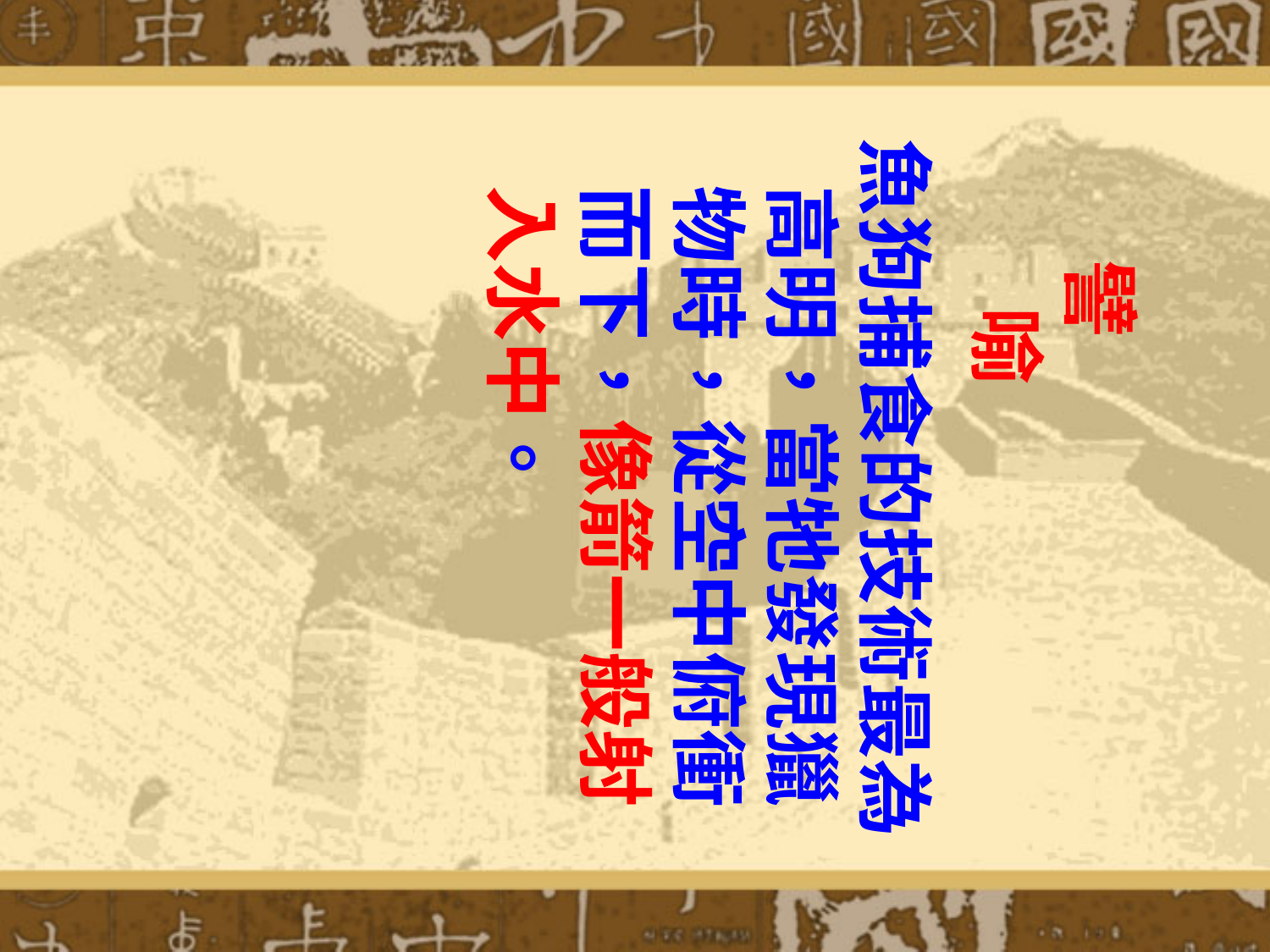

魚狗捕食的技術最為高明，當牠發現獵物時，從空中俯衝而下，像箭一般射入水中。
譬喻